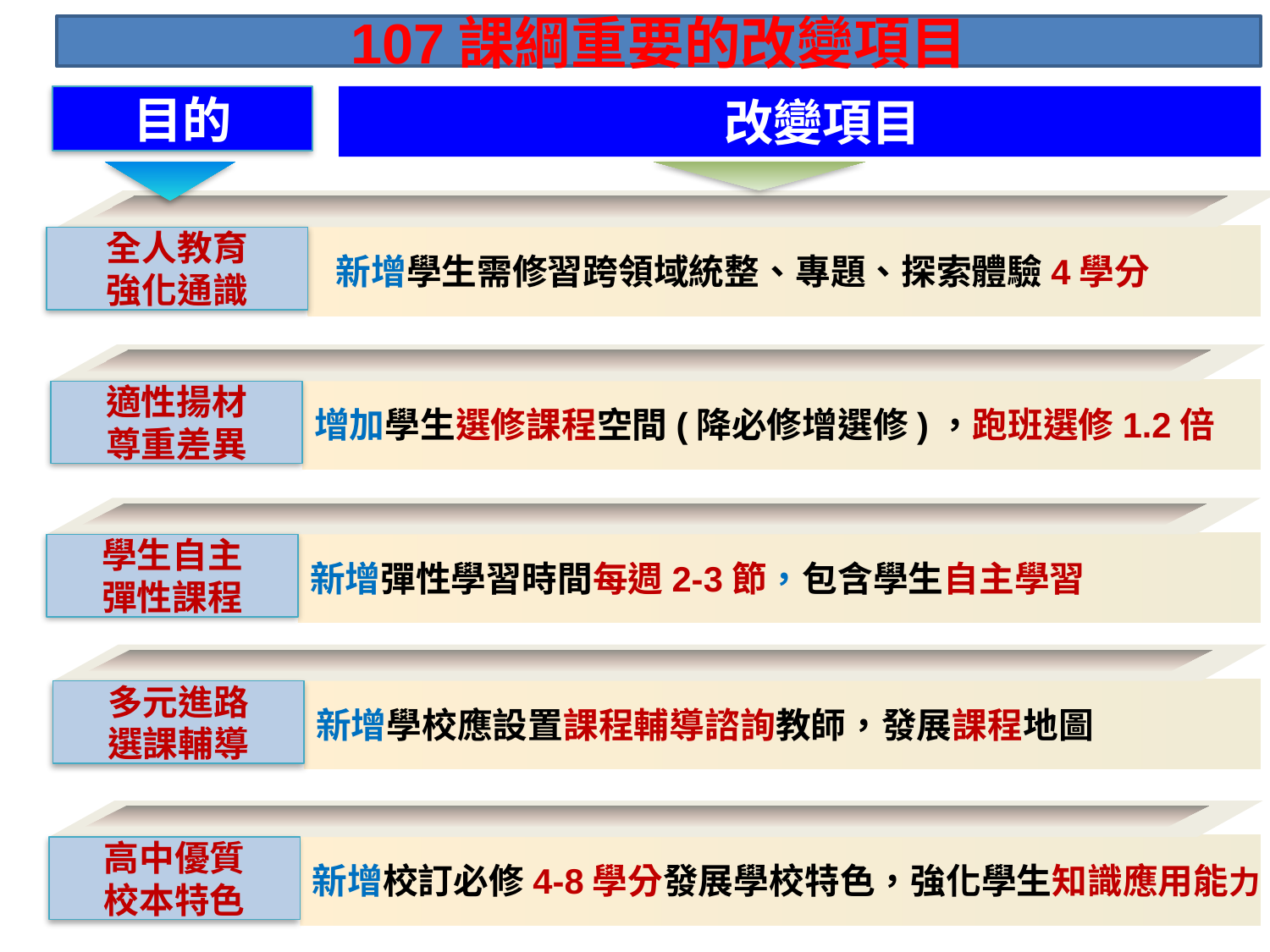

107課綱重要的改變項目
目的
     改變項目

 新增學生需修習跨領域統整、專題、探索體驗4學分
全人教育
強化通識

增加學生選修課程空間(降必修增選修)，跑班選修1.2倍
適性揚材
尊重差異

新增彈性學習時間每週2-3節，包含學生自主學習
學生自主
彈性課程

新增學校應設置課程輔導諮詢教師，發展課程地圖
多元進路
選課輔導

新增校訂必修4-8學分發展學校特色，強化學生知識應用能力
高中優質
校本特色